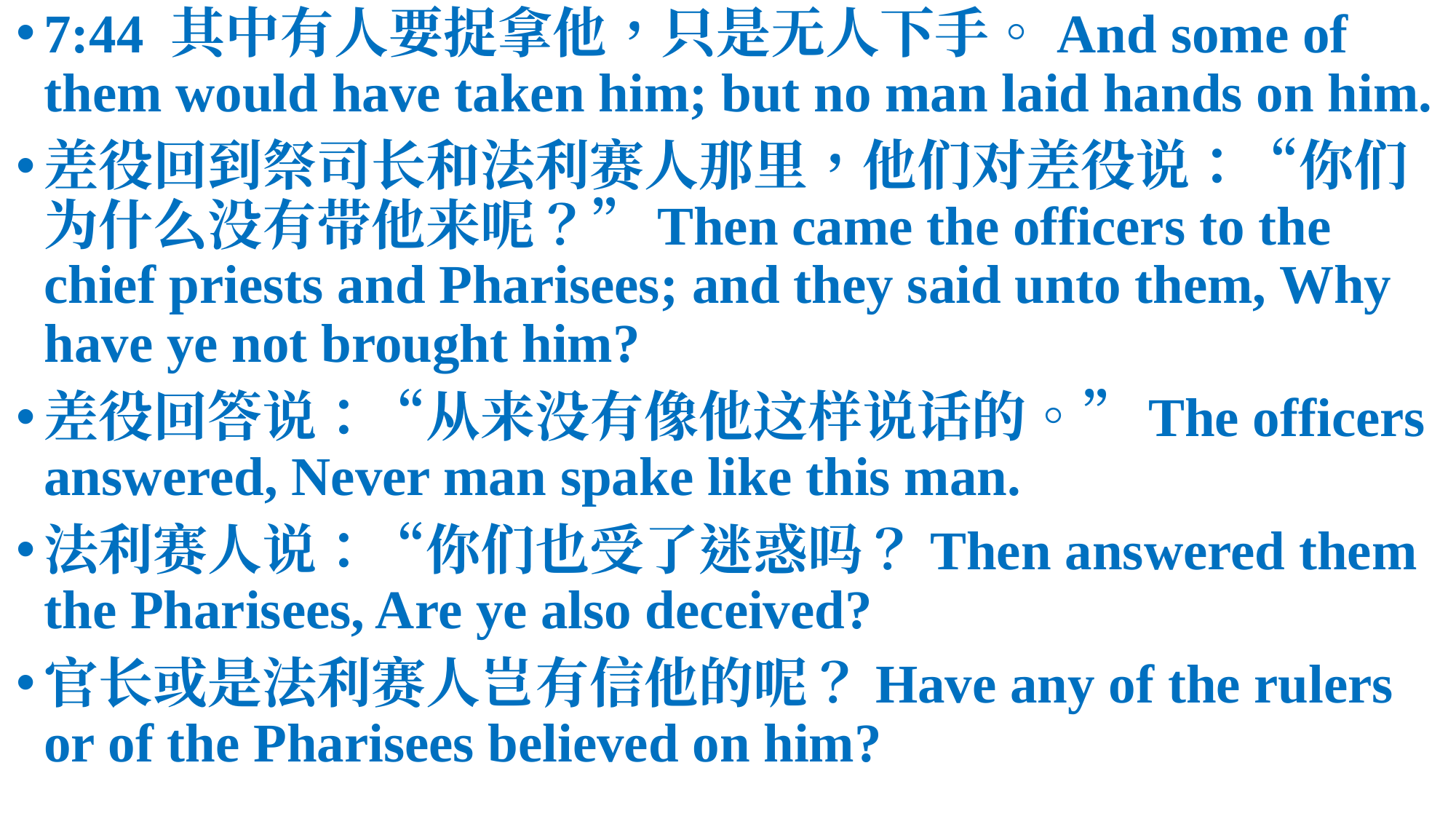

7:44 其中有人要捉拿他，只是无人下手。And some of them would have taken him; but no man laid hands on him.
差役回到祭司长和法利赛人那里，他们对差役说：“你们为什么没有带他来呢？”Then came the officers to the chief priests and Pharisees; and they said unto them, Why have ye not brought him?
差役回答说：“从来没有像他这样说话的。”The officers answered, Never man spake like this man.
法利赛人说：“你们也受了迷惑吗？Then answered them the Pharisees, Are ye also deceived?
官长或是法利赛人岂有信他的呢？Have any of the rulers or of the Pharisees believed on him?